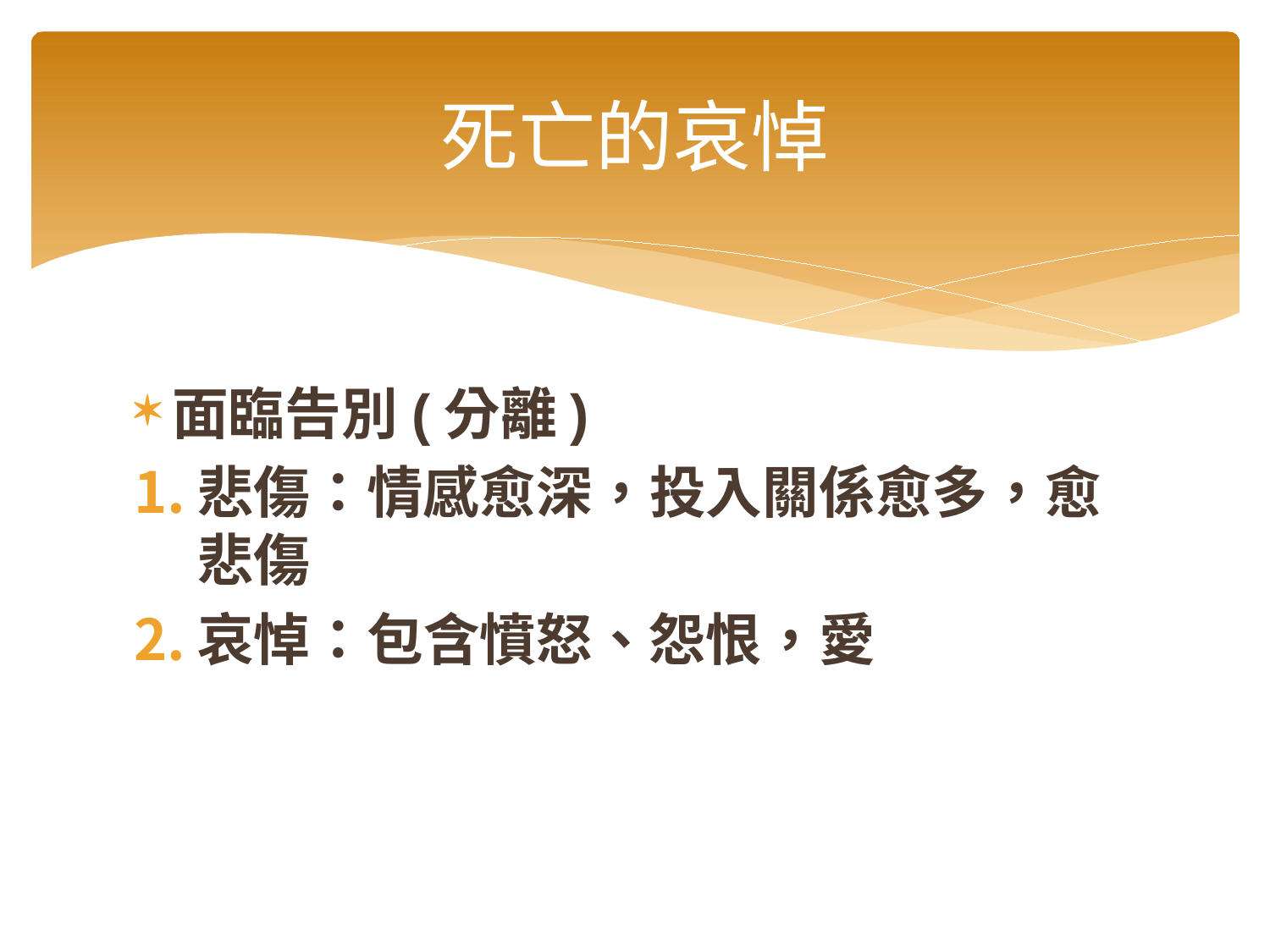

# 死亡的哀悼
面臨告別(分離)
悲傷：情感愈深，投入關係愈多，愈悲傷
哀悼：包含憤怒、怨恨，愛